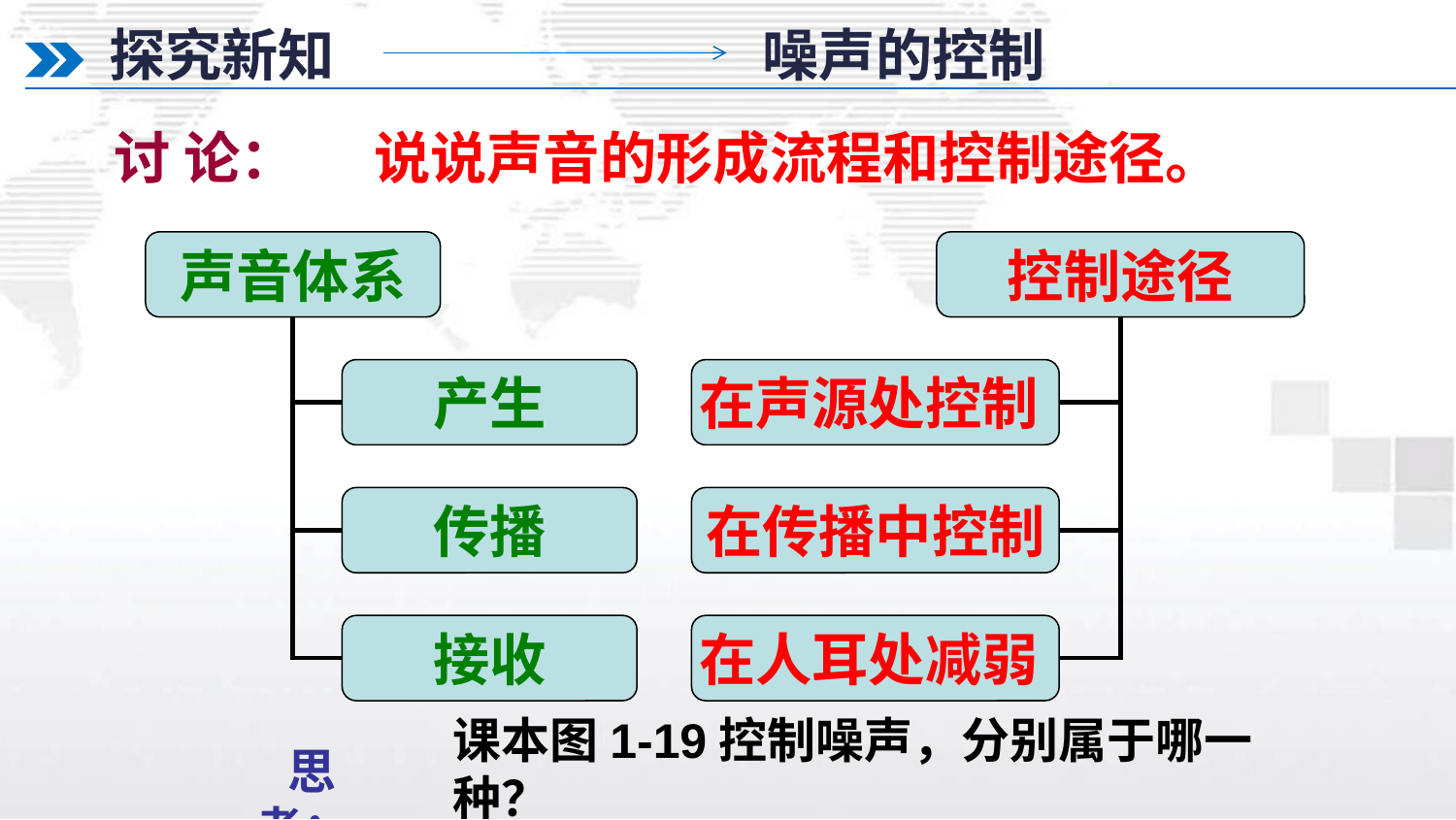

# 探究新知
噪声的控制
  讨 论：
说说声音的形成流程和控制途径。

声音体系
产生
传播
接收

控制途径
在声源处控制
在传播中控制
在人耳处减弱
课本图1-19控制噪声，分别属于哪一种？
  思 考：